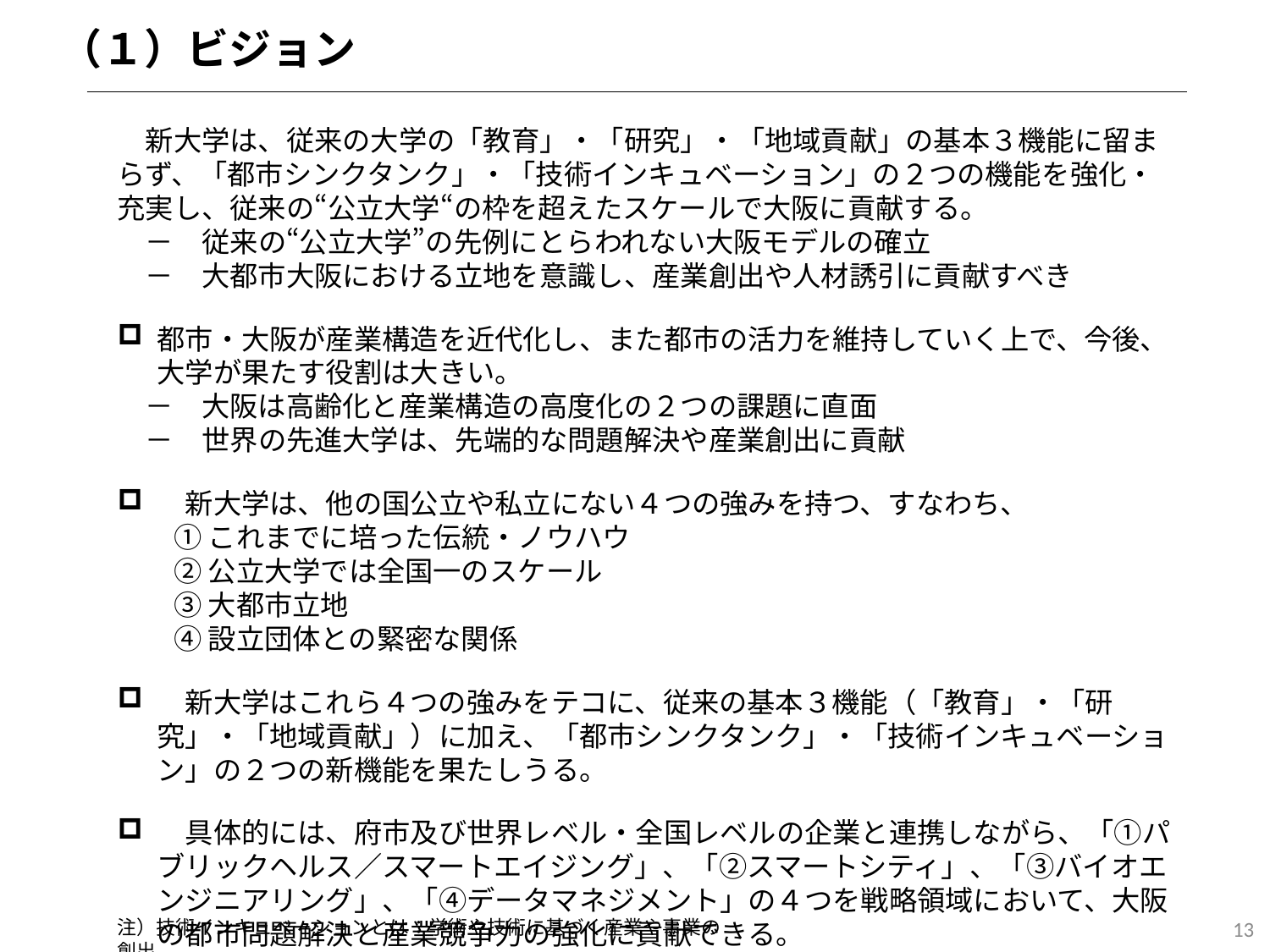

（１）ビジョン
　新大学は、従来の大学の「教育」・「研究」・「地域貢献」の基本３機能に留まらず、「都市シンクタンク」・「技術インキュベーション」の２つの機能を強化・充実し、従来の“公立大学“の枠を超えたスケールで大阪に貢献する。
　－　従来の“公立大学”の先例にとらわれない大阪モデルの確立
　－　大都市大阪における立地を意識し、産業創出や人材誘引に貢献すべき

都市・大阪が産業構造を近代化し、また都市の活力を維持していく上で、今後、大学が果たす役割は大きい。
　－　大阪は高齢化と産業構造の高度化の２つの課題に直面
　－　世界の先進大学は、先端的な問題解決や産業創出に貢献

　新大学は、他の国公立や私立にない４つの強みを持つ、すなわち、
　　① これまでに培った伝統・ノウハウ
　　② 公立大学では全国一のスケール
　　③ 大都市立地
　　④ 設立団体との緊密な関係

　新大学はこれら４つの強みをテコに、従来の基本３機能（「教育」・「研究」・「地域貢献」）に加え、「都市シンクタンク」・「技術インキュベーション」の２つの新機能を果たしうる。

　具体的には、府市及び世界レベル・全国レベルの企業と連携しながら、「①パブリックヘルス／スマートエイジング」、「②スマートシティ」、「③バイオエンジニアリング」、「④データマネジメント」の４つを戦略領域において、大阪の都市問題解決と産業競争力の強化に貢献できる。
13
注）技術インキュベーションとは：学術や技術に基づく産業や事業の創出